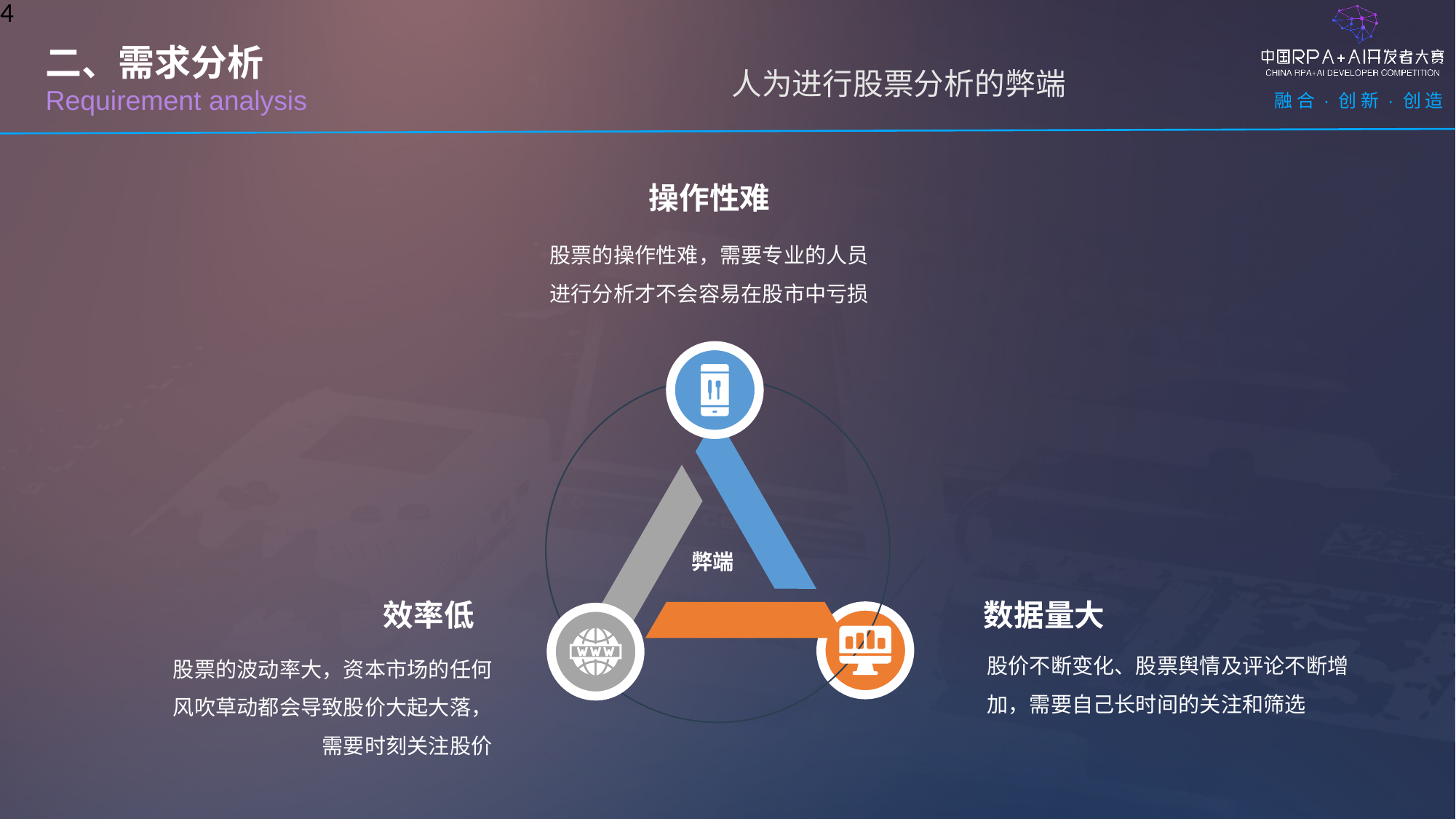

4
二、需求分析
Requirement analysis
人为进行股票分析的弊端
操作性难
股票的操作性难，需要专业的人员进行分析才不会容易在股市中亏损

弊端

效率低
数据量大
股价不断变化、股票舆情及评论不断增加，需要自己长时间的关注和筛选
股票的波动率大，资本市场的任何风吹草动都会导致股价大起大落，需要时刻关注股价